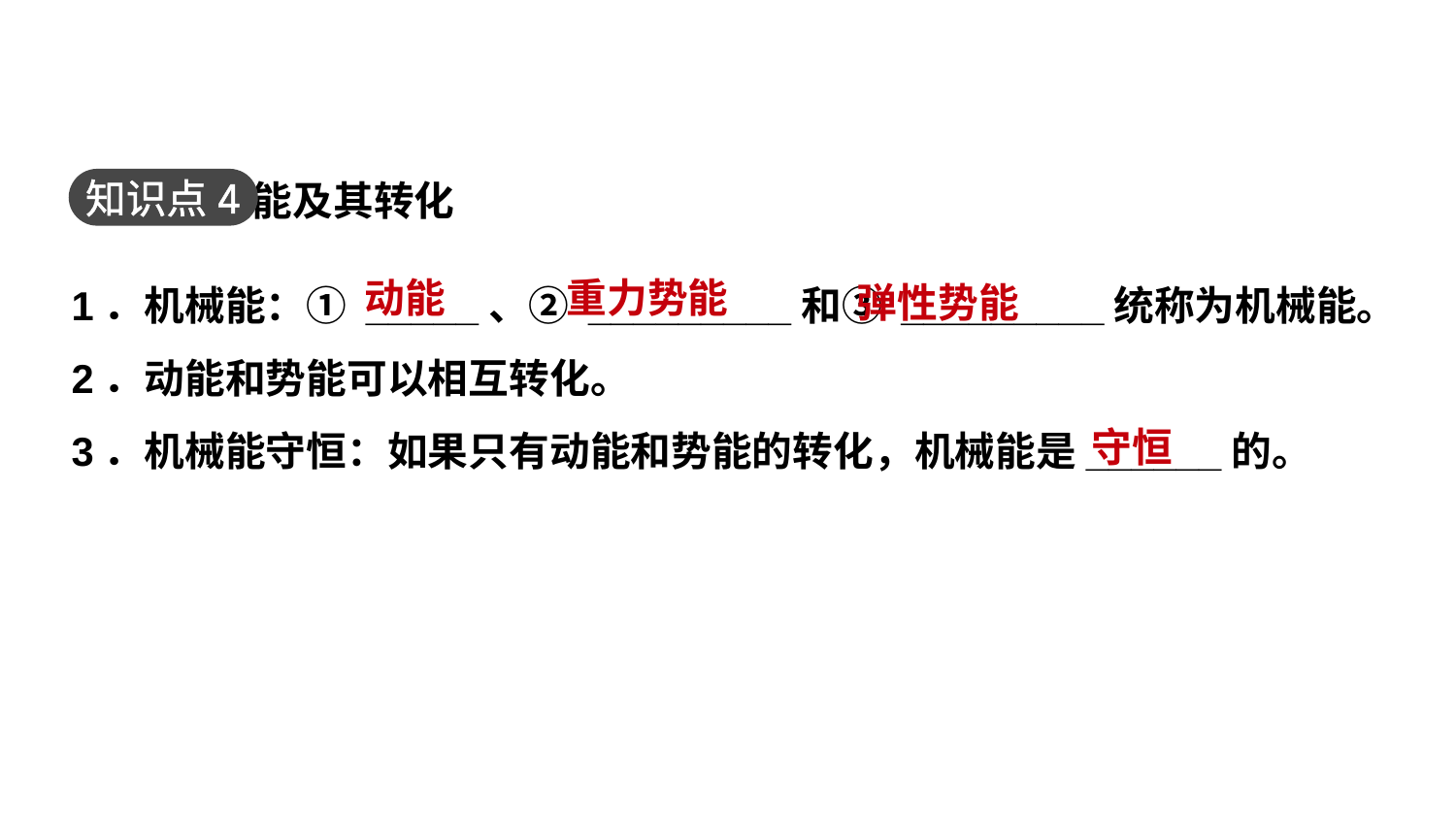

机械能及其转化
知识点4
动能
重力势能
弹性势能
1．机械能：① _____、② _________和③ _________统称为机械能。
2．动能和势能可以相互转化。
3．机械能守恒：如果只有动能和势能的转化，机械能是______的。
守恒